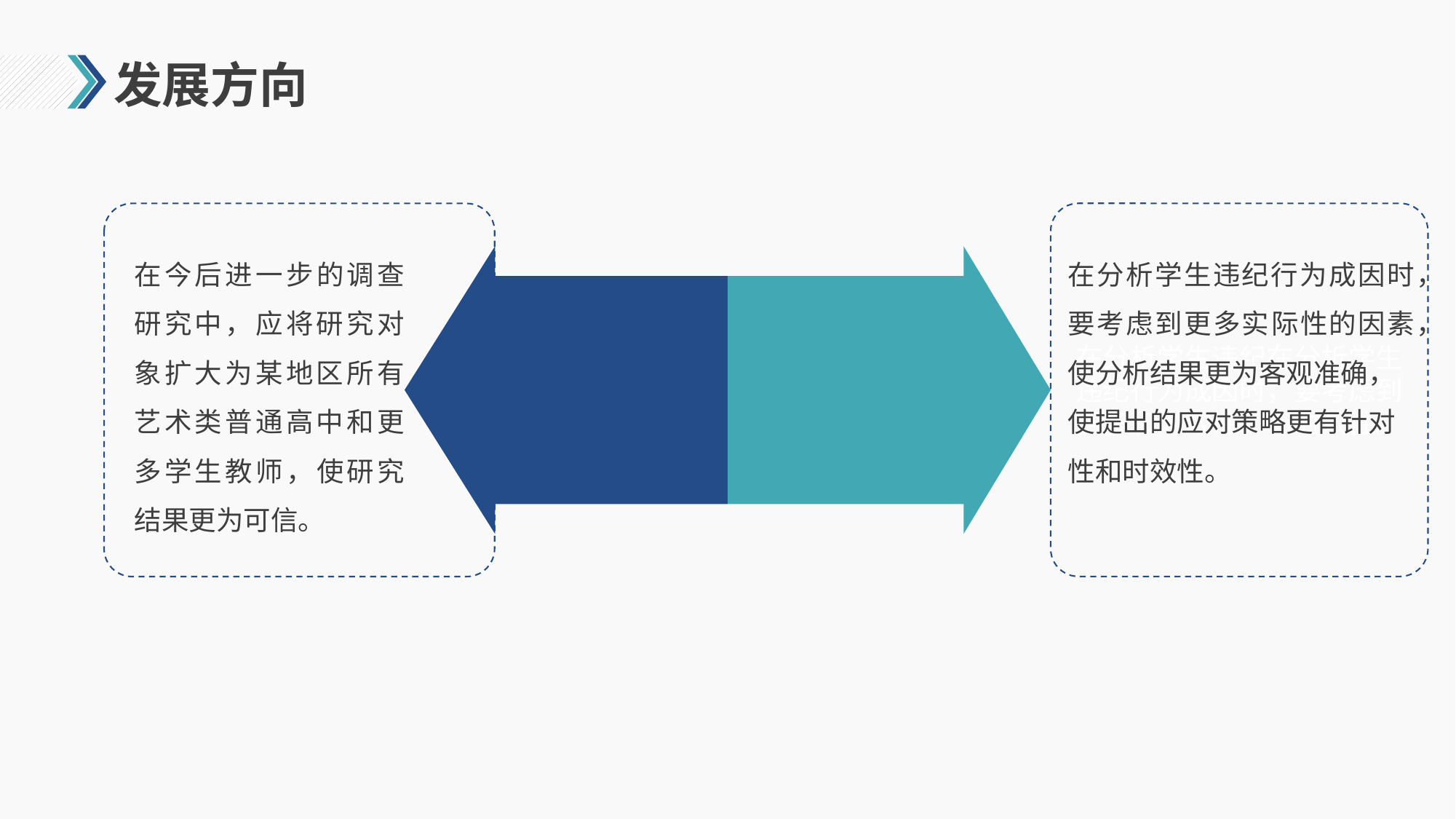

# 发展方向
在分析学生违纪在分析学生违纪行为成因时，要考虑到更多和时效性。和时效性。

在今后进一步的调查研究中，应将研究对象扩大为某地区所有艺术类普通高中和更多学生教师，使研究结果更为可信。
在分析学生违纪行为成因时，要考虑到更多实际性的因素，使分析结果更为客观准确，
使提出的应对策略更有针对
性和时效性。